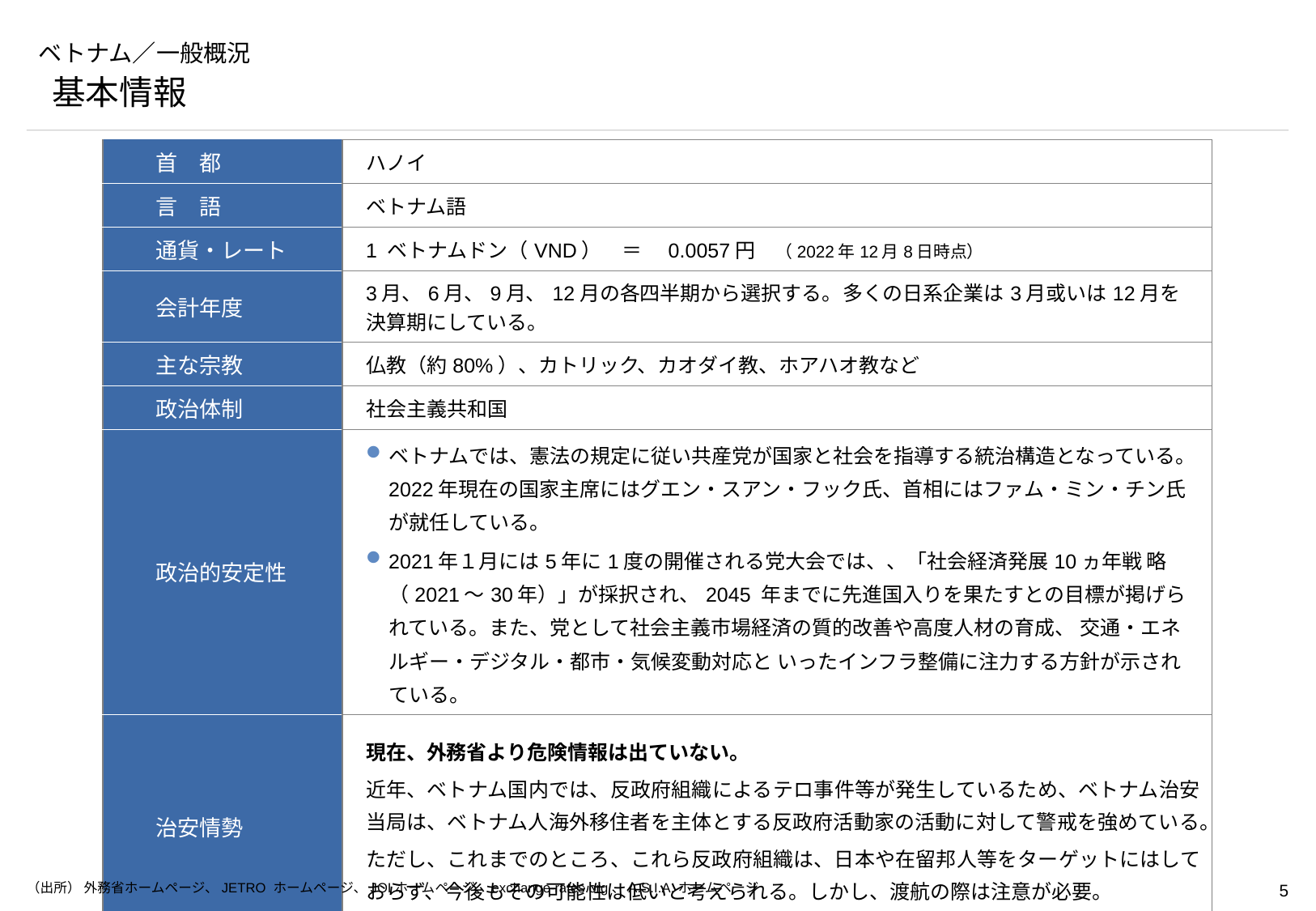

# ベトナム／一般概況
基本情報
| 首　都 | ハノイ |
| --- | --- |
| 言　語 | ベトナム語 |
| 通貨・レート | 1 ベトナムドン（VND）　＝　0.0057円　（2022年12月8日時点） |
| 会計年度 | 3月、6月、9月、12月の各四半期から選択する。多くの日系企業は3月或いは12月を決算期にしている。 |
| 主な宗教 | 仏教（約80%）、カトリック、カオダイ教、ホアハオ教など |
| 政治体制 | 社会主義共和国 |
| 政治的安定性 | ベトナムでは、憲法の規定に従い共産党が国家と社会を指導する統治構造となっている。2022年現在の国家主席にはグエン・スアン・フック氏、首相にはファム・ミン・チン氏が就任している。 2021年１月には5年に1度の開催される党大会では、、「社会経済発展10ヵ年戦 略（2021～30年）」が採択され、2045 年までに先進国入りを果たすとの目標が掲げられている。また、党として社会主義市場経済の質的改善や高度人材の育成、 交通・エネルギー・デジタル・都市・気候変動対応と いったインフラ整備に注力する方針が示されている。 |
| 治安情勢 | 現在、外務省より危険情報は出ていない。 近年、ベトナム国内では、反政府組織によるテロ事件等が発生しているため、ベトナム治安当局は、ベトナム人海外移住者を主体とする反政府活動家の活動に対して警戒を強めている。 ただし、これまでのところ、これら反政府組織は、日本や在留邦人等をターゲットにはしておらず、今後もその可能性は低いと考えられる。しかし、渡航の際は注意が必要。 |
（出所） 外務省ホームページ、JETRO ホームページ、JOIホームページ、exchange-rates.org、A.S.I.A.ホームページ